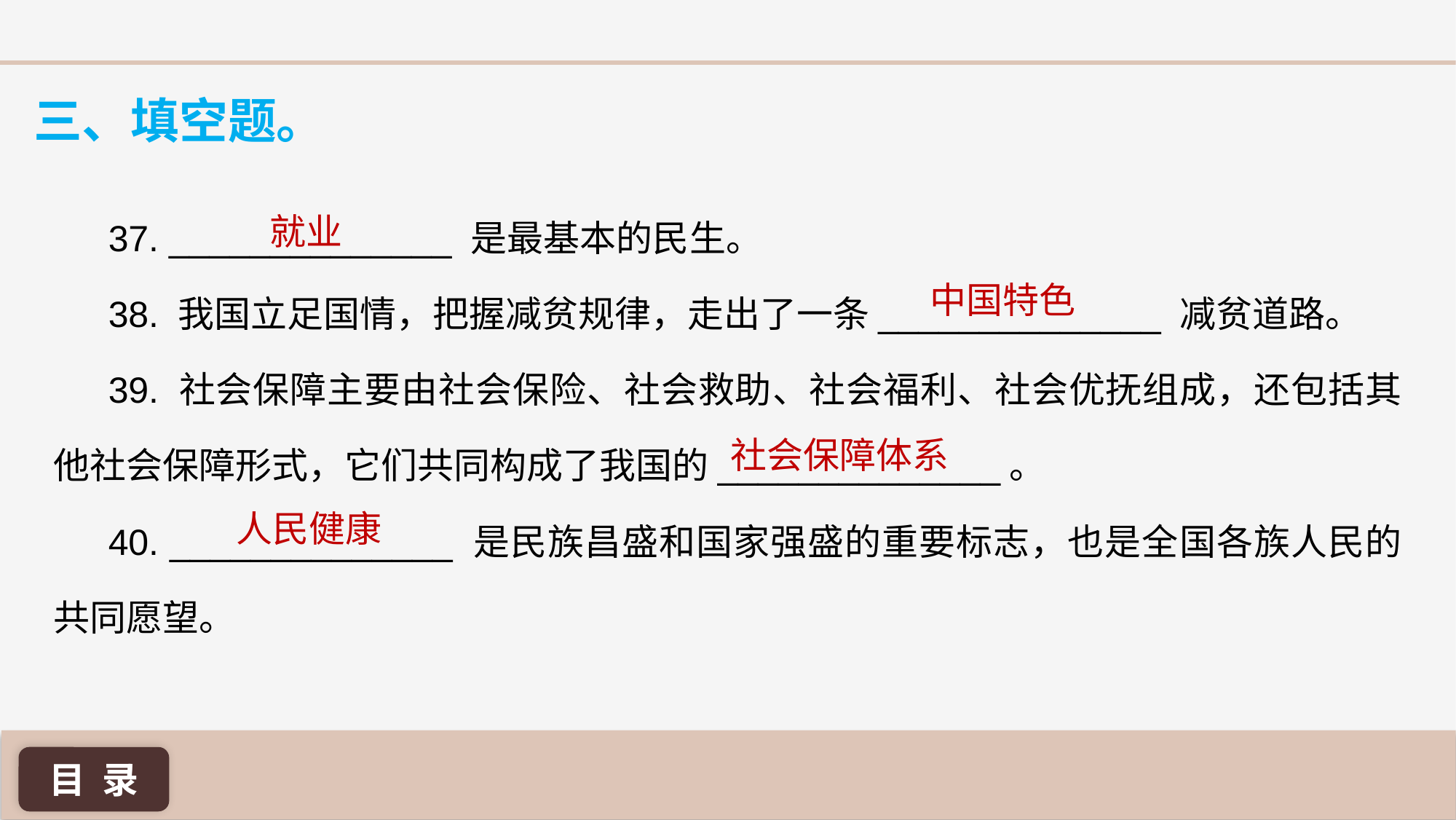

三、填空题。
37. ______________ 是最基本的民生。
38. 我国立足国情，把握减贫规律，走出了一条______________ 减贫道路。
39. 社会保障主要由社会保险、社会救助、社会福利、社会优抚组成，还包括其他社会保障形式，它们共同构成了我国的______________。
40. ______________ 是民族昌盛和国家强盛的重要标志，也是全国各族人民的共同愿望。
就业
中国特色
社会保障体系
人民健康